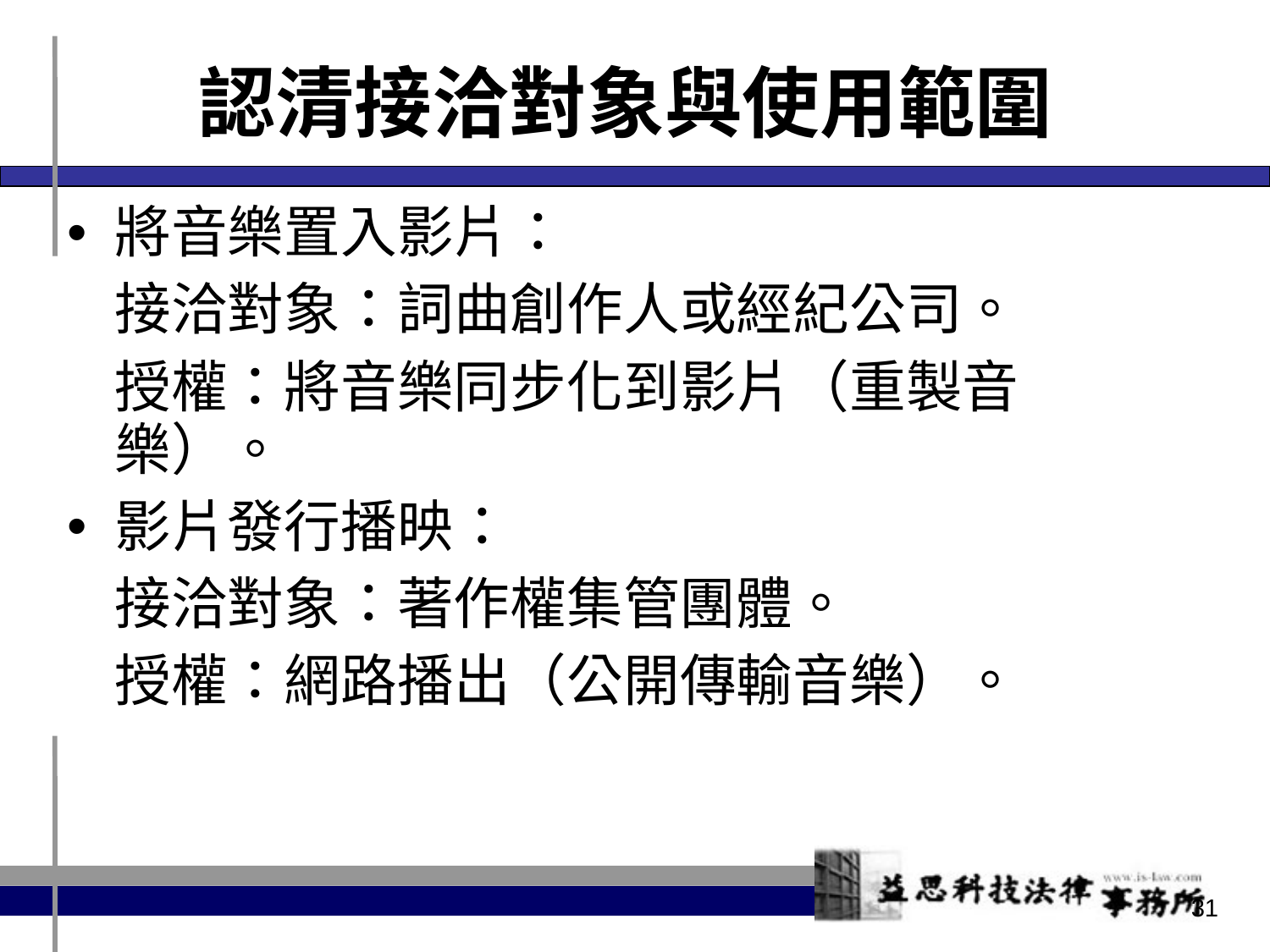

# 認清接洽對象與使用範圍
將音樂置入影片：
	接洽對象：詞曲創作人或經紀公司。
	授權：將音樂同步化到影片（重製音樂）。
影片發行播映：
	接洽對象：著作權集管團體。
	授權：網路播出（公開傳輸音樂）。

31